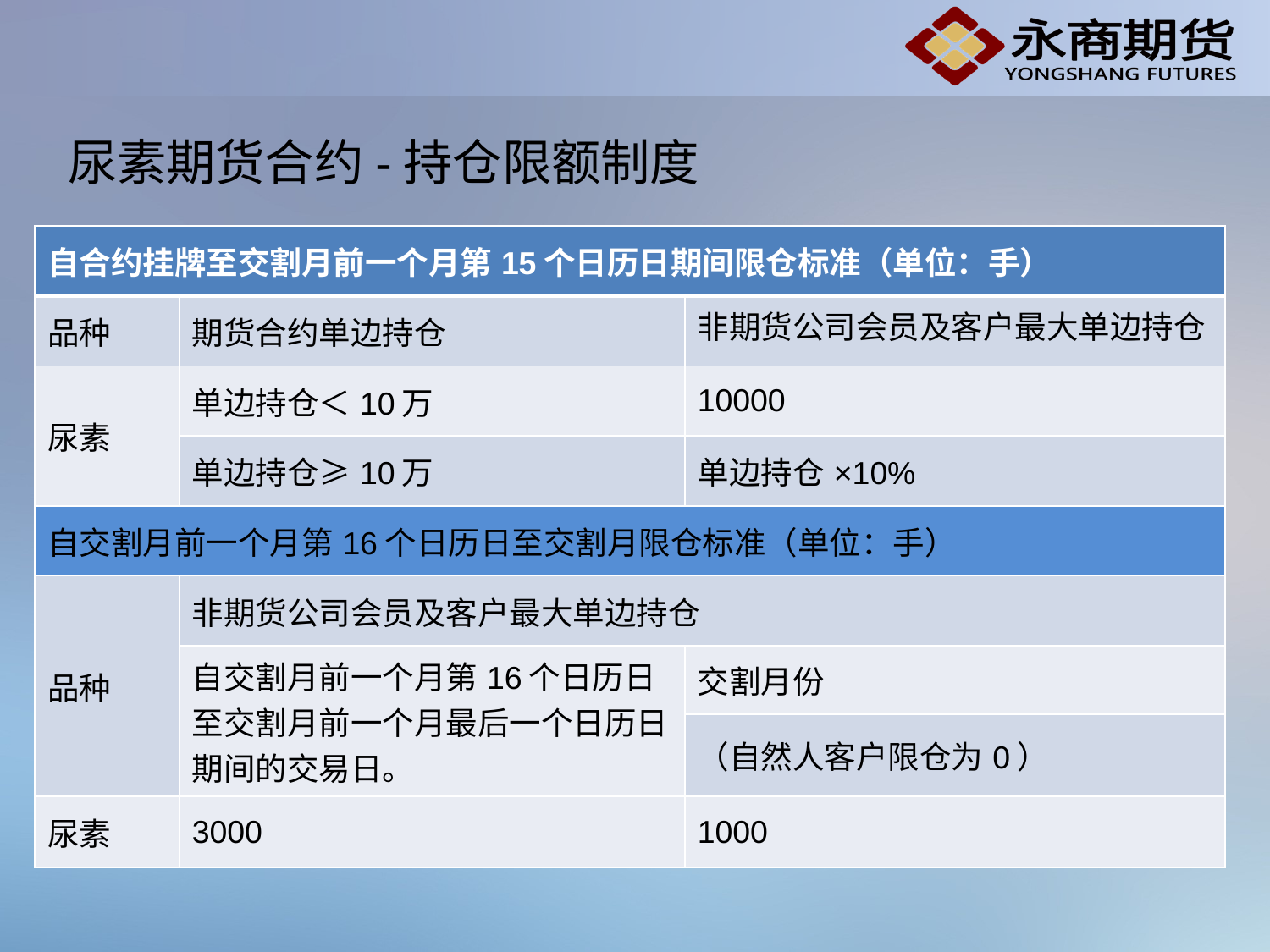

# 尿素期货合约-持仓限额制度
| 自合约挂牌至交割月前一个月第15个日历日期间限仓标准（单位：手） |  |  |
| --- | --- | --- |
| 品种 | 期货合约单边持仓 | 非期货公司会员及客户最大单边持仓 |
| 尿素 | 单边持仓＜10万 | 10000 |
|  | 单边持仓≥10万 | 单边持仓×10% |
| 自交割月前一个月第16个日历日至交割月限仓标准（单位：手） |  |  |
| 品种 | 非期货公司会员及客户最大单边持仓 |  |
|  | 自交割月前一个月第16个日历日至交割月前一个月最后一个日历日期间的交易日。 | 交割月份 |
|  |  | （自然人客户限仓为0） |
| 尿素 | 3000 | 1000 |